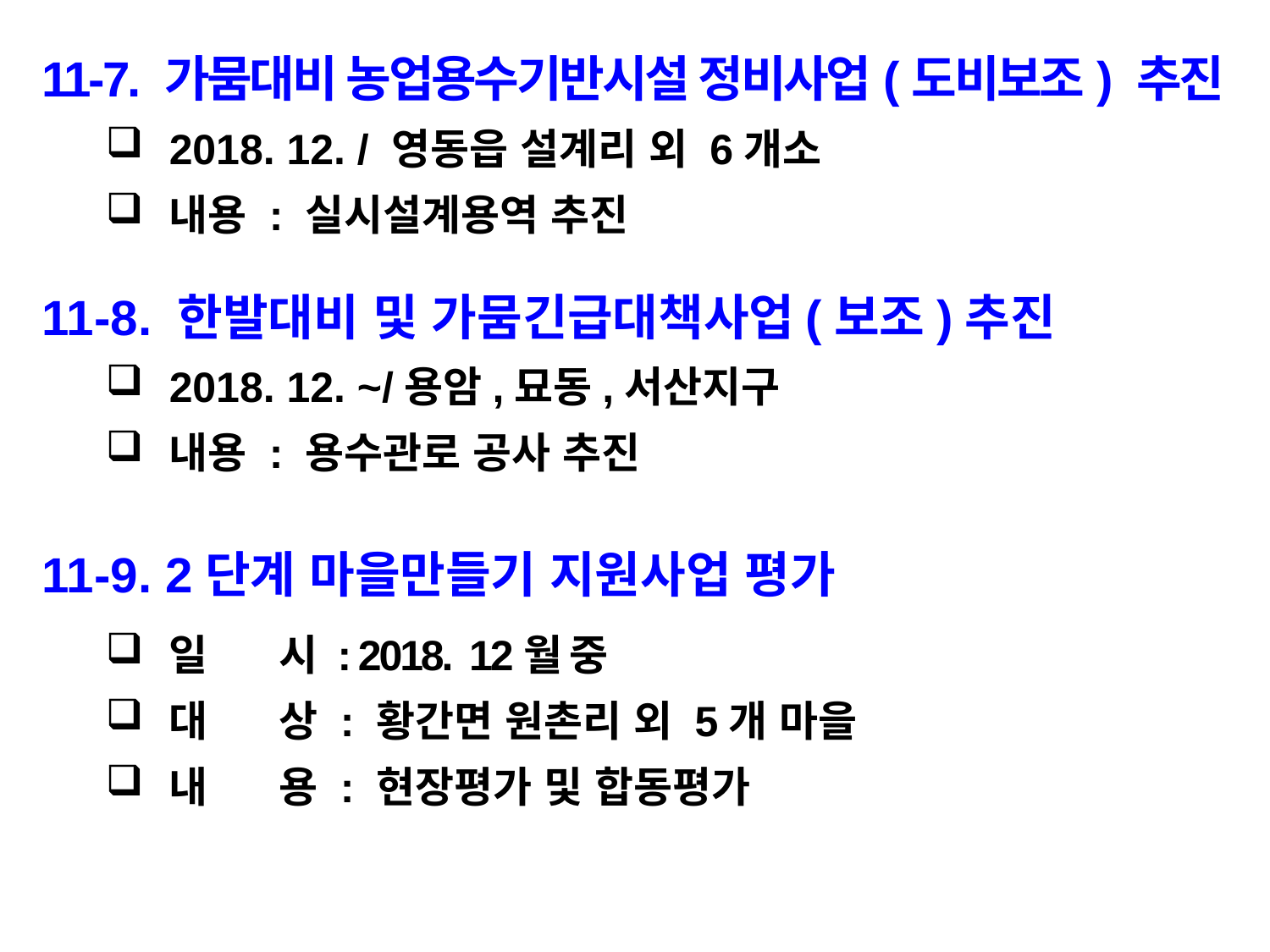

11-7. 가뭄대비 농업용수기반시설 정비사업(도비보조) 추진
2018. 12. / 영동읍 설계리 외 6개소
내용 : 실시설계용역 추진
11-8. 한발대비 및 가뭄긴급대책사업(보조)추진
2018. 12. ~/용암,묘동,서산지구
내용 : 용수관로 공사 추진

11-9. 2단계 마을만들기 지원사업 평가
일        시 : 2018.  12월 중
대      상 : 황간면 원촌리 외 5개 마을
내      용 : 현장평가 및 합동평가